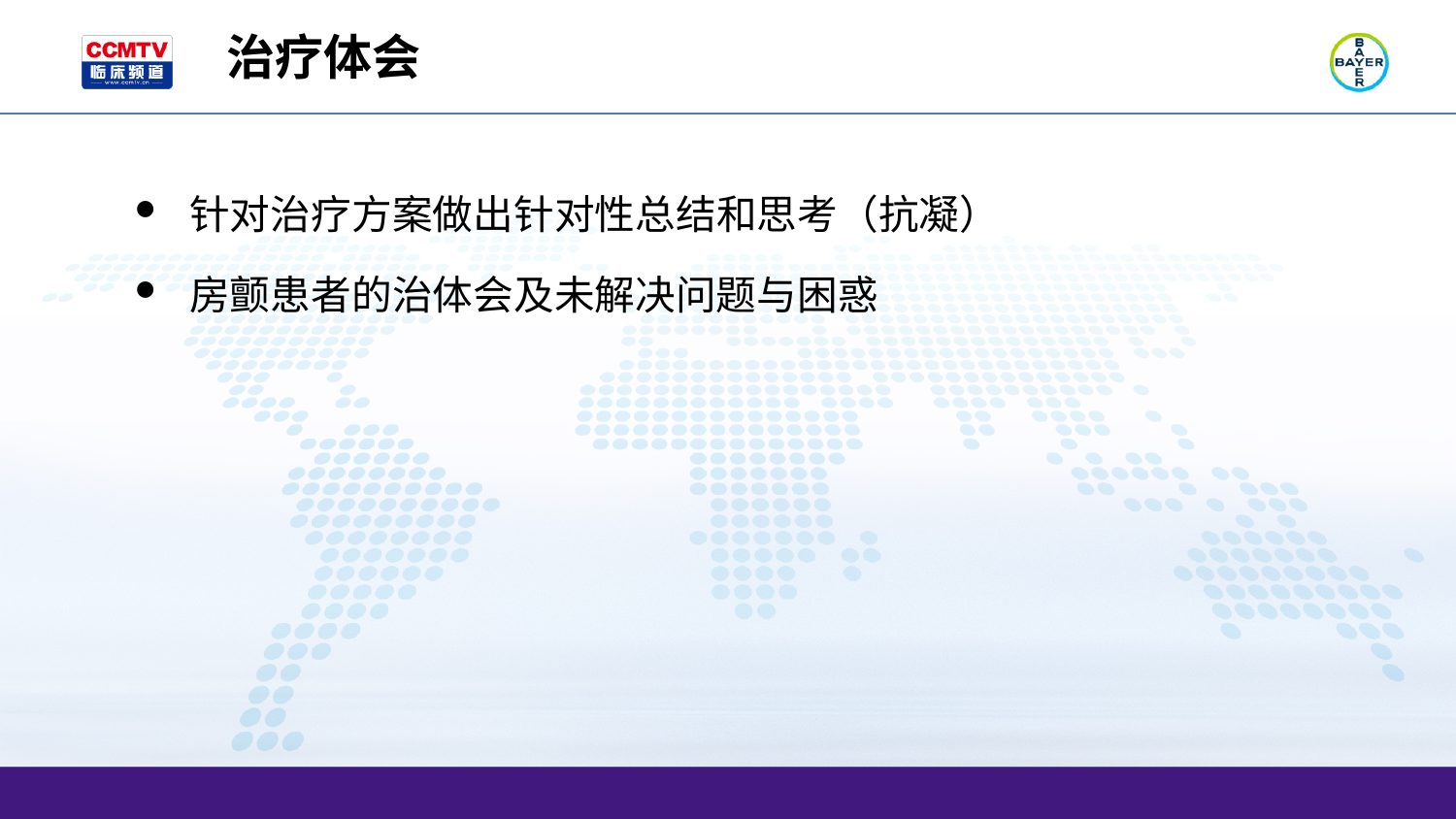

治疗体会
针对治疗方案做出针对性总结和思考（抗凝）
房颤患者的治体会及未解决问题与困惑